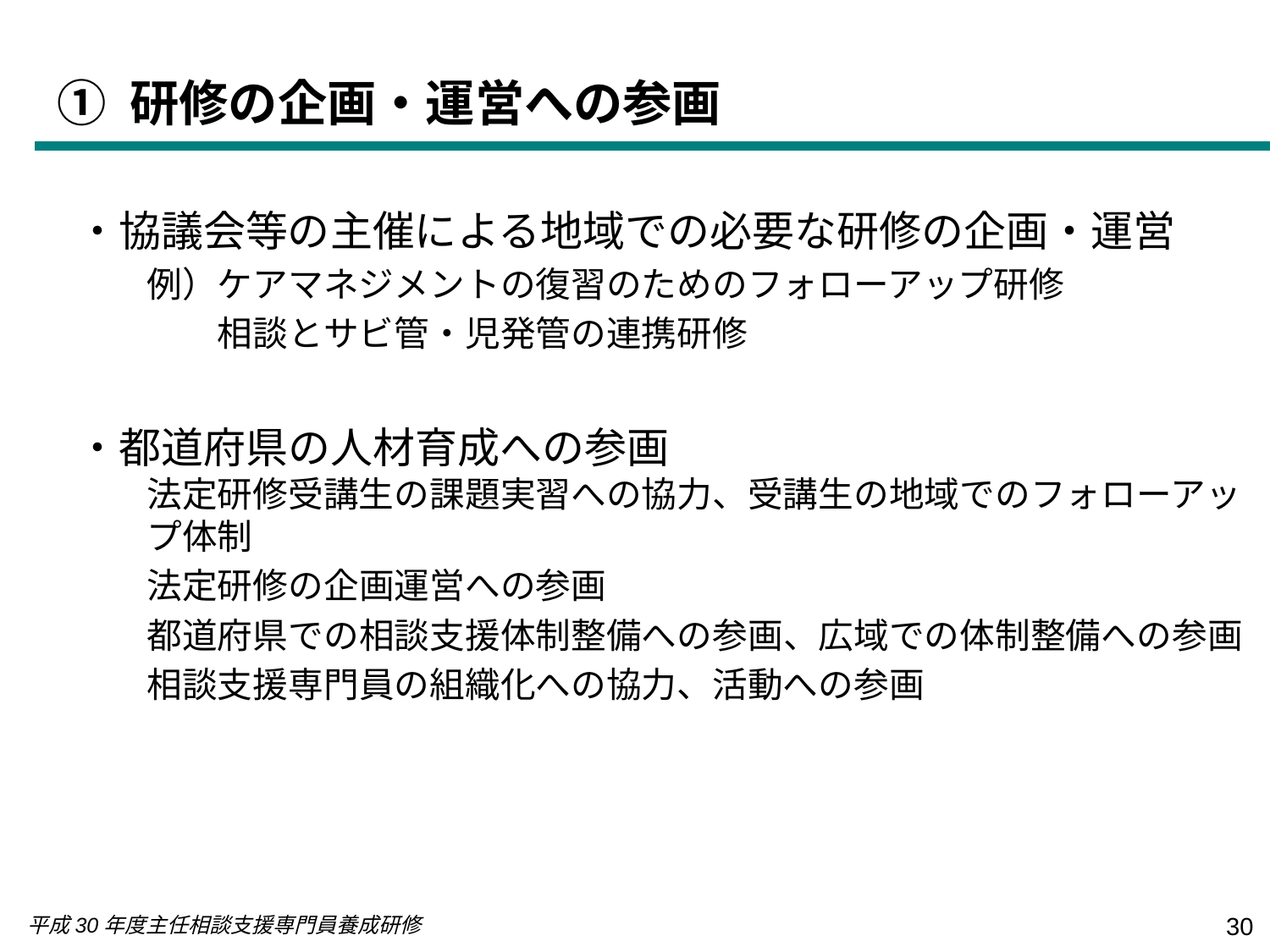

① 研修の企画・運営への参画
・協議会等の主催による地域での必要な研修の企画・運営
　　例）ケアマネジメントの復習のためのフォローアップ研修
　　　　相談とサビ管・児発管の連携研修

・都道府県の人材育成への参画
　　法定研修受講生の課題実習への協力、受講生の地域でのフォローアッ
　　プ体制
　　法定研修の企画運営への参画
　　都道府県での相談支援体制整備への参画、広域での体制整備への参画
　　相談支援専門員の組織化への協力、活動への参画
30
平成30年度主任相談支援専門員養成研修